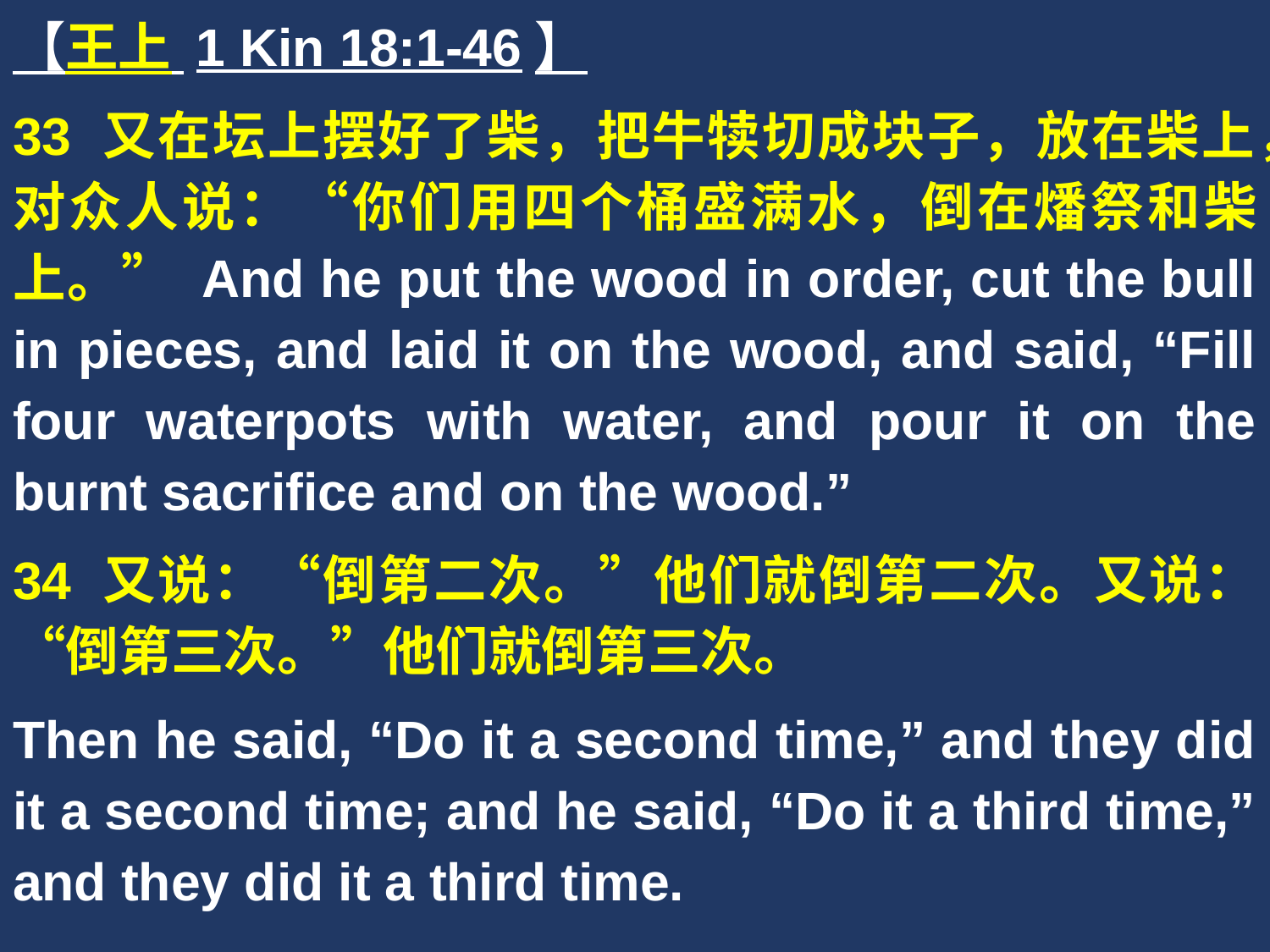

【王上 1 Kin 18:1-46】
33 又在坛上摆好了柴，把牛犊切成块子，放在柴上，对众人说：“你们用四个桶盛满水，倒在燔祭和柴上。” And he put the wood in order, cut the bull in pieces, and laid it on the wood, and said, “Fill four waterpots with water, and pour it on the burnt sacrifice and on the wood.”
34 又说：“倒第二次。”他们就倒第二次。又说：“倒第三次。”他们就倒第三次。
Then he said, “Do it a second time,” and they did it a second time; and he said, “Do it a third time,” and they did it a third time.